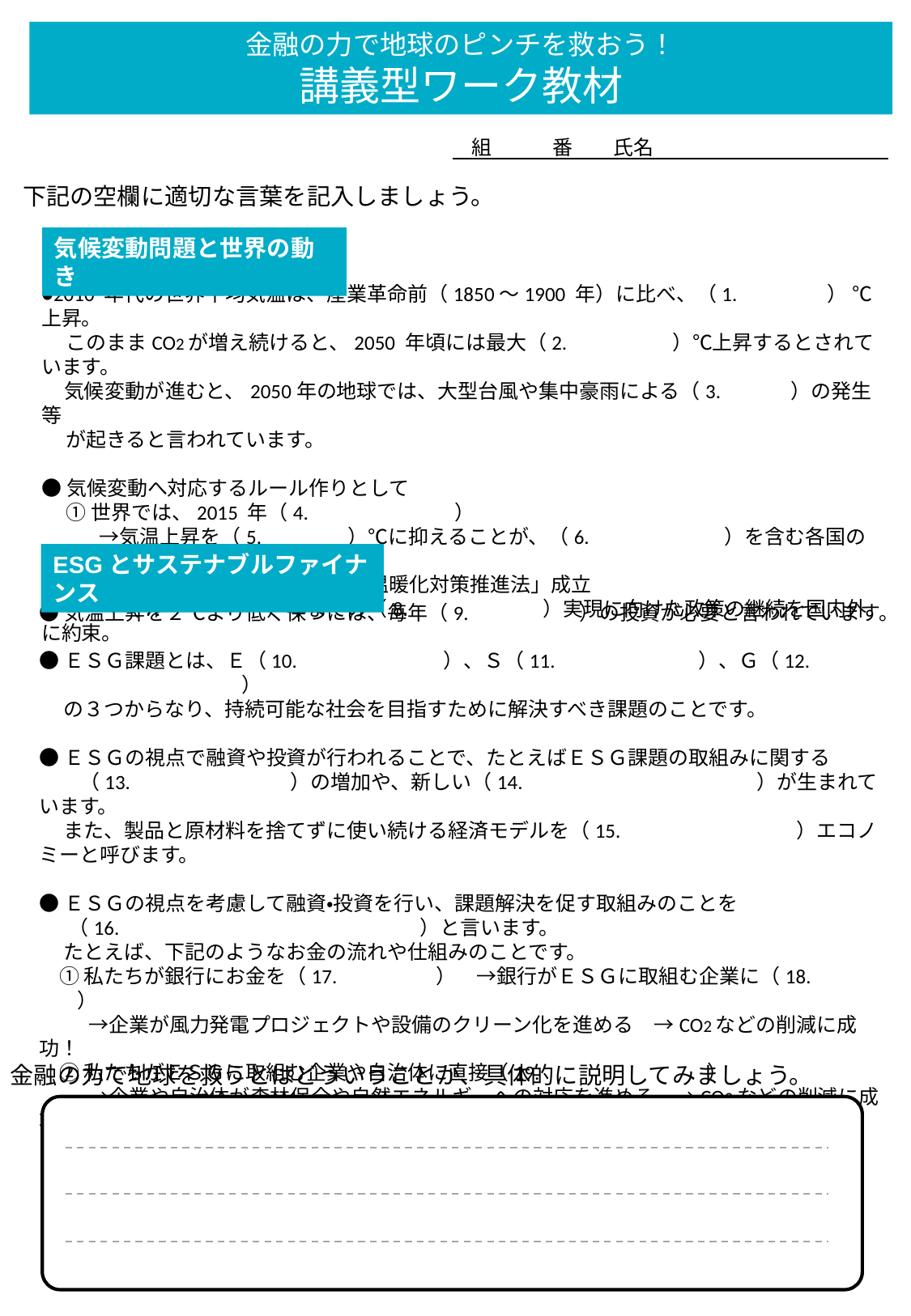

金融の力で地球のピンチを救おう！
講義型ワーク教材
組　　　番　　氏名
下記の空欄に適切な言葉を記入しましょう。
気候変動問題と世界の動き
●2010 年代の世界平均気温は、産業革命前（1850～1900 年）に比べ、（1.　　　 　） ℃上昇。
　 このままCO2が増え続けると、2050 年頃には最大（2.	    ）℃上昇するとされています。
    気候変動が進むと、2050年の地球では、大型台風や集中豪雨による（3.　          ）の発生等
　 が起きると言われています。

●気候変動へ対応するルール作りとして
　 ① 世界では、2015 年（4.　　　　　　　）
　　    →気温上昇を（5.　　　　）℃に抑えることが、（6.　 　　 　　　）を含む各国の努力目標となる。
　 ② 日本では、2021 年「改正地球温暖化対策推進法」成立
　　    →（7.　　　　　）年までの（8.　　　  　　　）実現に向けた政策の継続を国内外に約束。
ESGとサステナブルファイナンス
●気温上昇を２℃より低く保つには、毎年（9.　 　　　　）の投資が必要と言われています。

●ＥＳＧ課題とは、Ｅ（10.　　　　　　　）、Ｓ（11.        　　　　　）、Ｇ（12.	　　　　）
　 の３つからなり、持続可能な社会を目指すために解決すべき課題のことです。

●ＥＳＧの視点で融資や投資が行われることで、たとえばＥＳＧ課題の取組みに関する
　　（13. 　 　　　 　　　）の増加や、新しい（14.　　　　　   　 　　  　　）が生まれています。
　 また、製品と原材料を捨てずに使い続ける経済モデルを（15.　　　　  　　　　）エコノミーと呼びます。

●ＥＳＧの視点を考慮して融資・投資を行い、課題解決を促す取組みのことを
 　（16.　　　　                     　　　　　　）と言います。
　 たとえば、下記のようなお金の流れや仕組みのことです。
　① 私たちが銀行にお金を（17.　　   　　）　→銀行がＥＳＧに取組む企業に（18.　　          　）
　　  →企業が風力発電プロジェクトや設備のクリーン化を進める　→CO2などの削減に成功！
　② 私たちがＥＳＧに取組む企業や自治体に直接（19.	            ）
　　  →企業や自治体が森林保全や自然エネルギーへの対応を進める　→CO2などの削減に成功！
   　  また、その他にもグリーン預金や（20.　　　　           　　　            　    ）、
　　 （21. 　　　　　                          　　　）などの取組みがあります。
金融の力で地球を救うとはどういうことか、具体的に説明してみましょう。